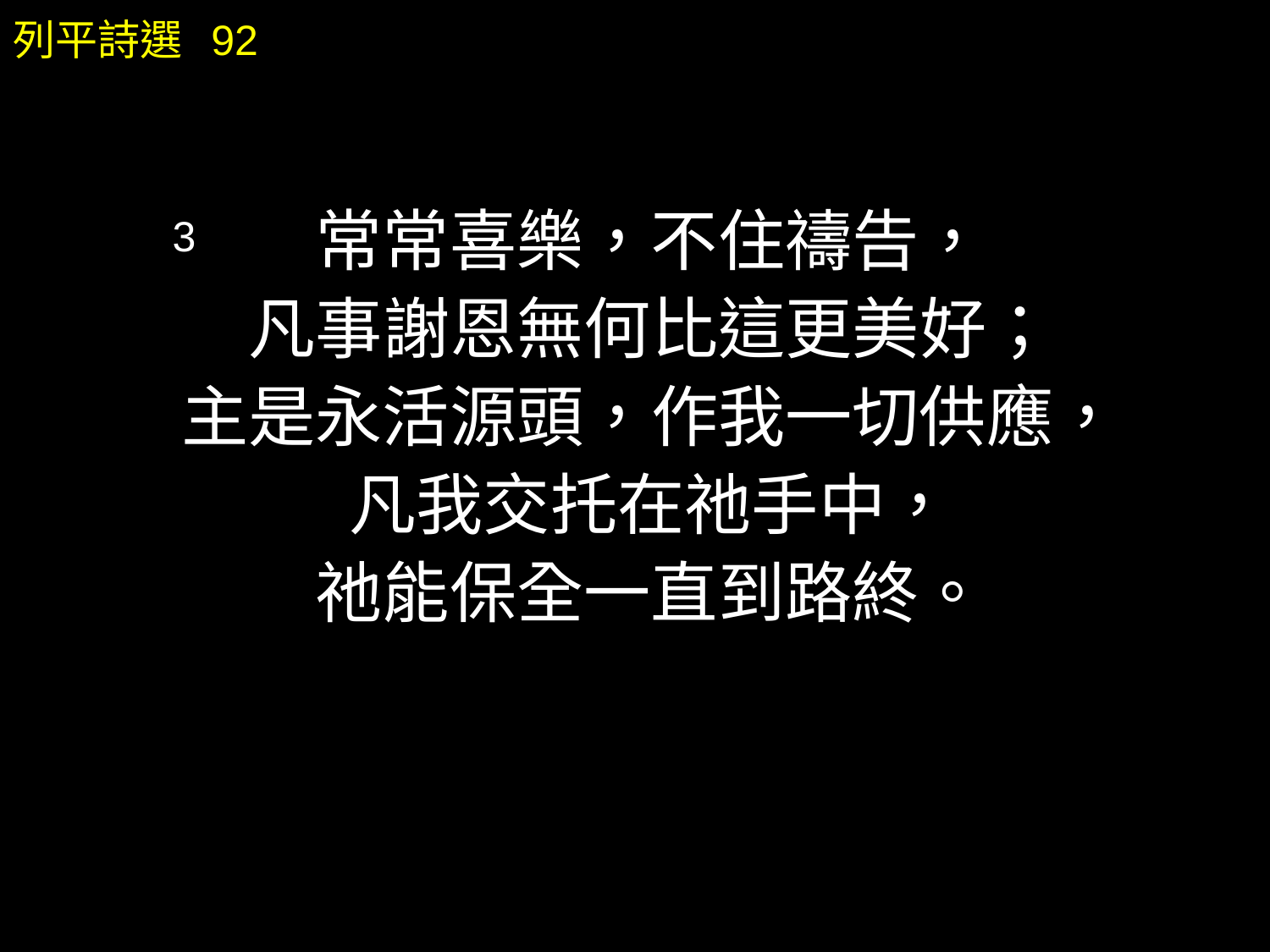

常常喜樂，不住禱告，
凡事謝恩無何比這更美好；
主是永活源頭，作我一切供應，
凡我交托在祂手中，
祂能保全一直到路終。
列平詩選  92
3